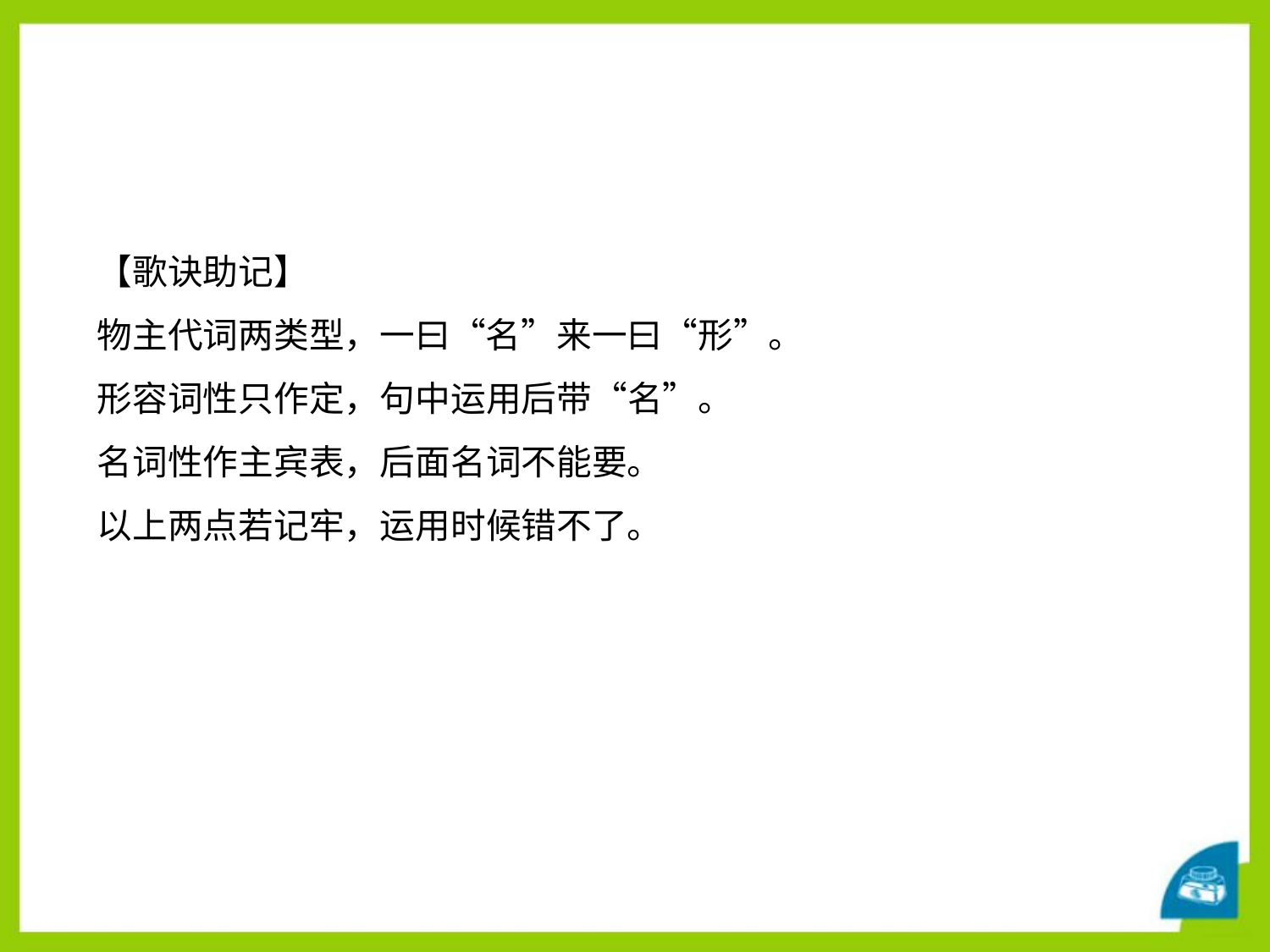

【歌诀助记】
物主代词两类型，一曰“名”来一曰“形”。
形容词性只作定，句中运用后带“名”。
名词性作主宾表，后面名词不能要。
以上两点若记牢，运用时候错不了。